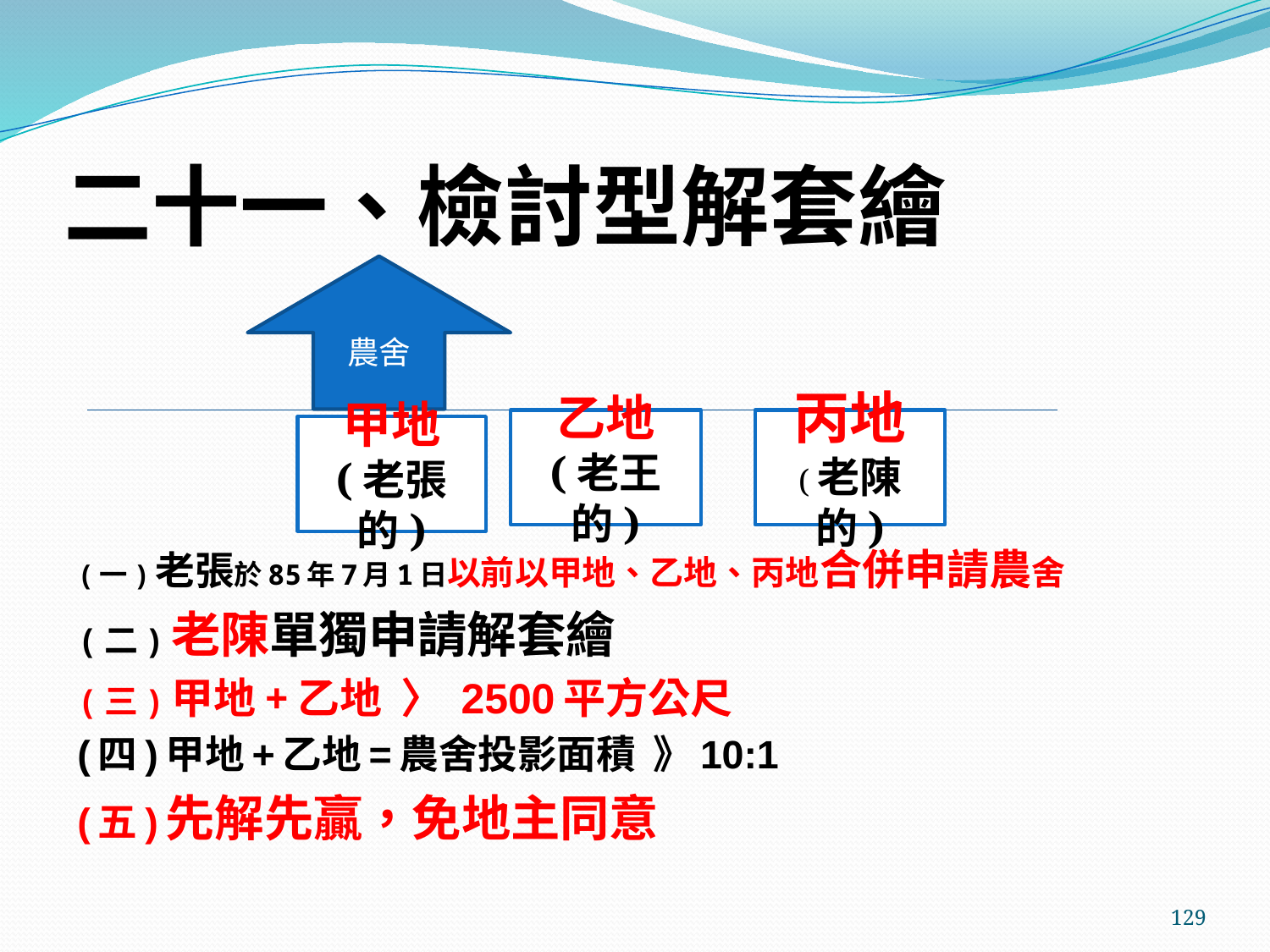

# 二十一、檢討型解套繪
農舍
乙地
(老王的)
丙地
(老陳的)
甲地
(老張的)

(一)老張於85年7月1日以前以甲地、乙地、丙地合併申請農舍
(二)老陳單獨申請解套繪
(三)甲地+乙地  〉 2500平方公尺
(四)甲地+乙地=農舍投影面積  》10:1
(五)先解先贏，免地主同意
129